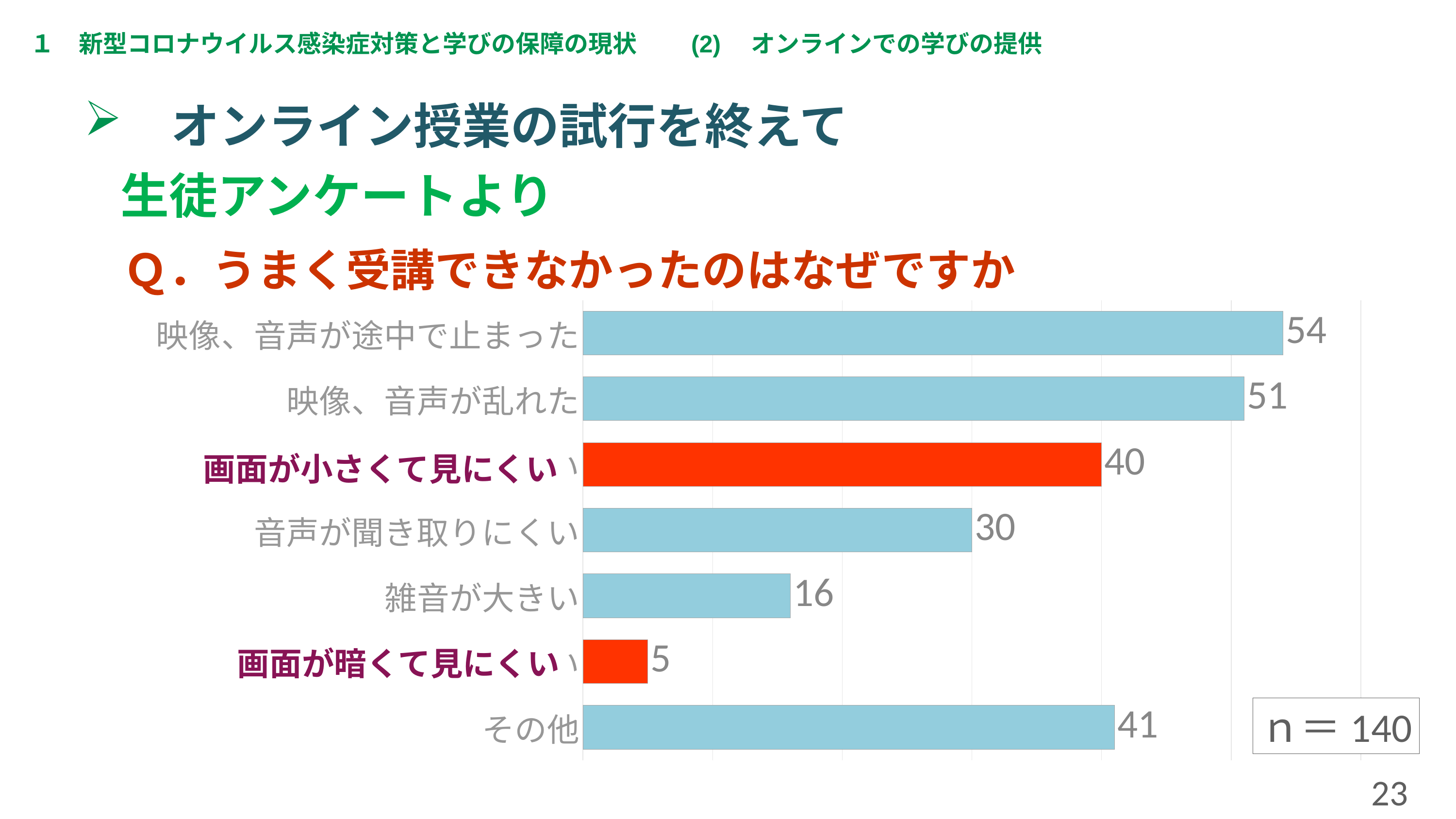

１　新型コロナウイルス感染症対策と学びの保障の現状　　(2)　オンラインでの学びの提供
　オンライン授業の試行を終えて
生徒アンケートより
Ｑ．うまく受講できなかったのはなぜですか

### Chart

| Category |  |
|---|---|
| 映像、音声が途中で止まった | 54.0 |
| 映像、音声が乱れた | 51.0 |
| 画面が小さくて見にくい | 40.0 |
| 音声が聞き取りにくい | 30.0 |
| 雑音が大きい | 16.0 |
| 画面が暗くて見にくい | 5.0 |
| その他 | 41.0 |
画面が小さくて見にくい
画面が暗くて見にくい
ｎ＝140
23